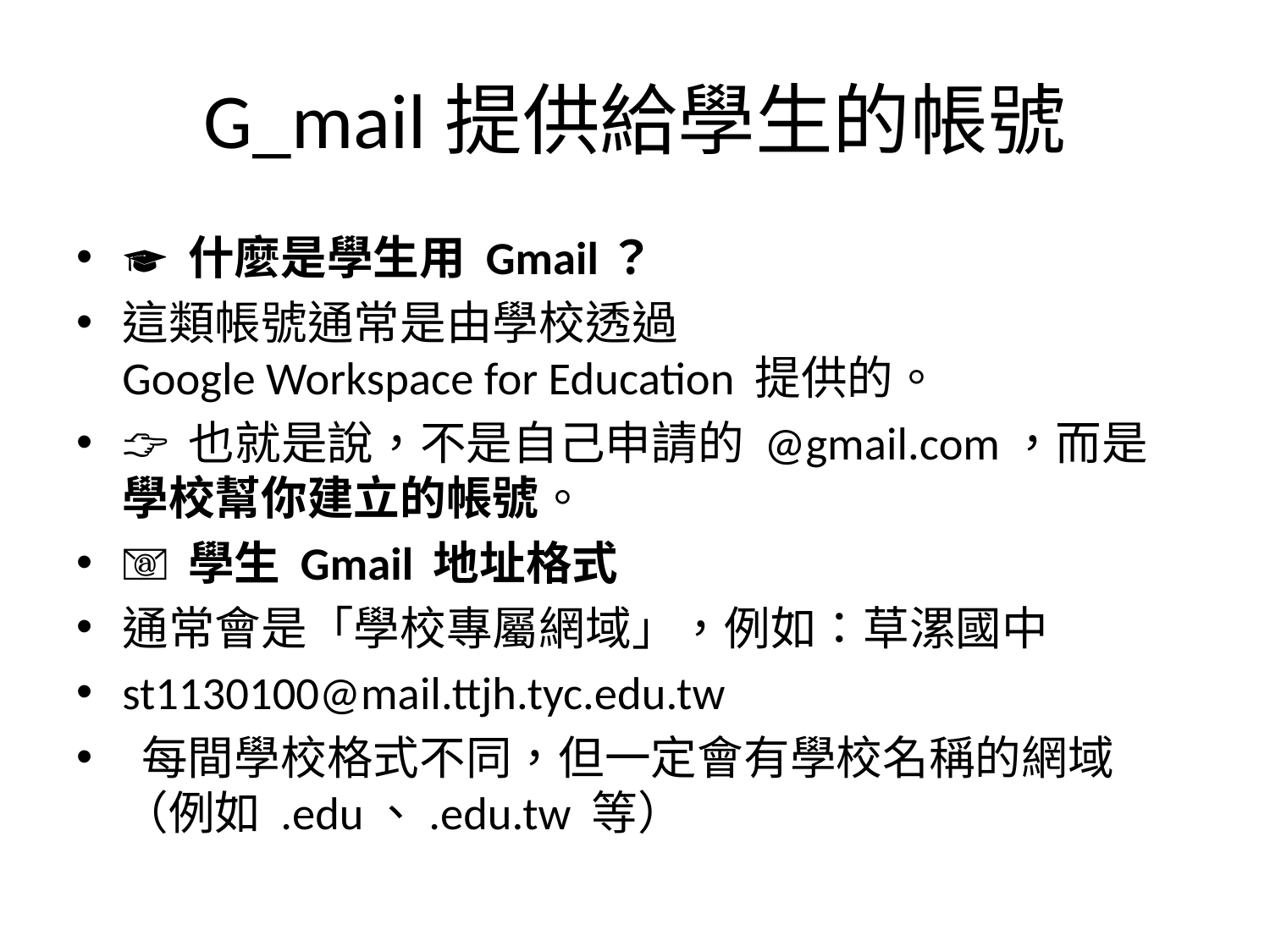

# G_mail提供給學生的帳號
🎓 什麼是學生用 Gmail？
這類帳號通常是由學校透過
Google Workspace for Education 提供的。
👉 也就是說，不是自己申請的 @gmail.com，而是學校幫你建立的帳號。
📧 學生 Gmail 地址格式
通常會是「學校專屬網域」，例如：草漯國中
st1130100@mail.ttjh.tyc.edu.tw
 每間學校格式不同，但一定會有學校名稱的網域
（例如 .edu、.edu.tw 等）